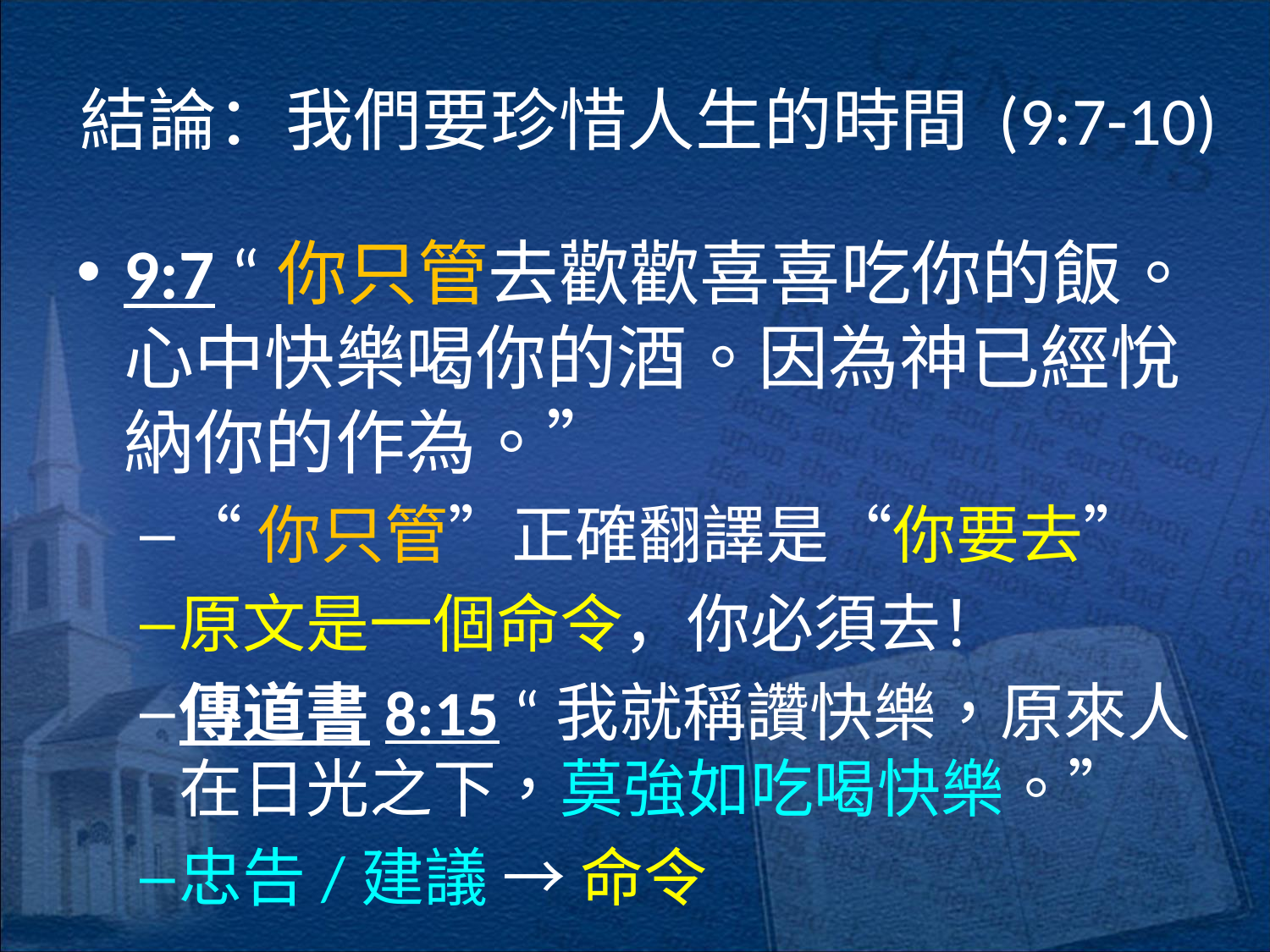

# 結論：我們要珍惜人生的時間 (9:7-10)
9:7 “你只管去歡歡喜喜吃你的飯。心中快樂喝你的酒。因為神已經悅納你的作為。”
“你只管”正確翻譯是“你要去”
原文是一個命令，你必須去！
傳道書8:15 “我就稱讚快樂，原來人在日光之下，莫強如吃喝快樂。”
忠告/建議 → 命令